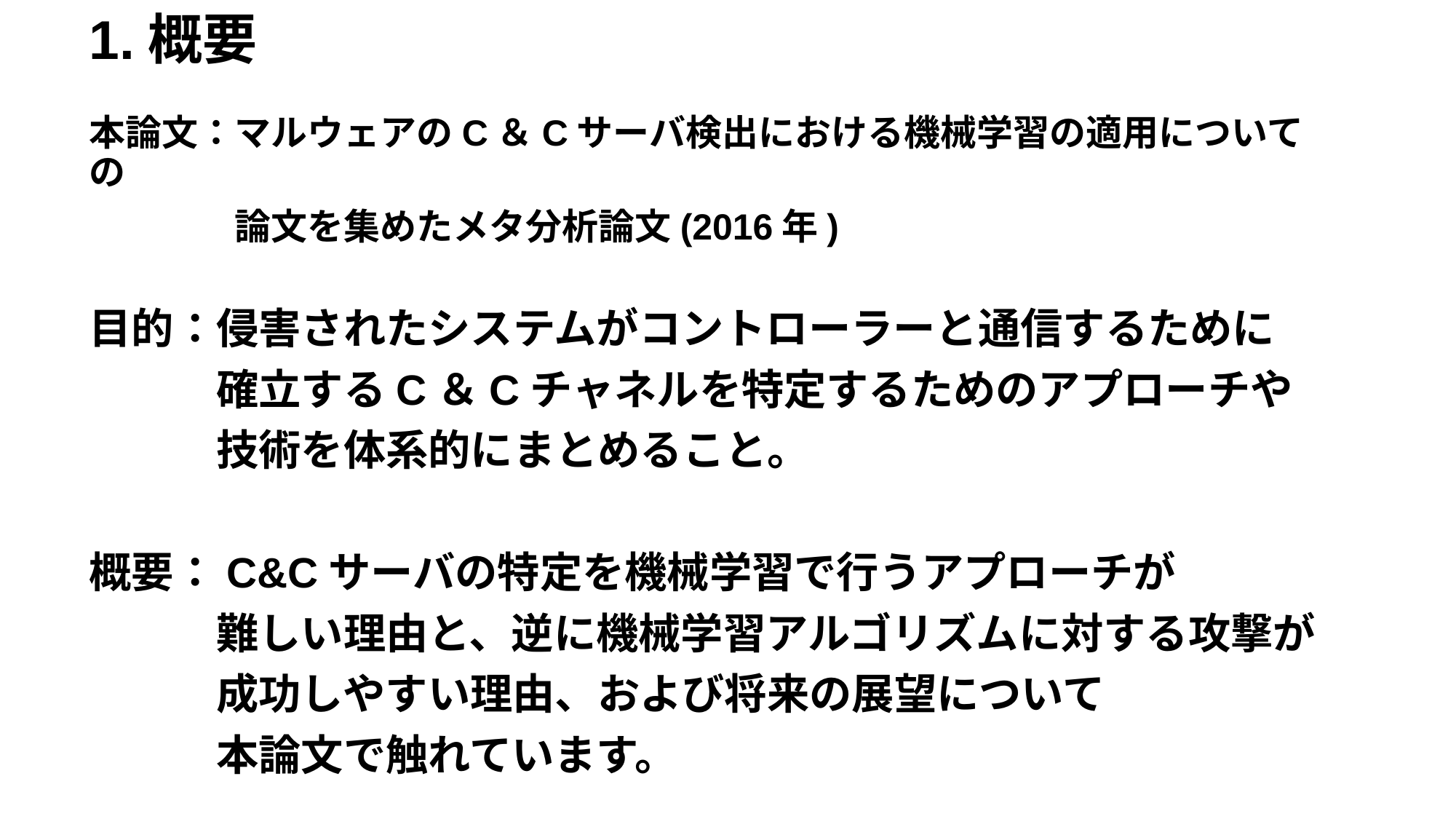

# 1.概要
本論文：マルウェアのC＆Cサーバ検出における機械学習の適用についての
　　　　論文を集めたメタ分析論文(2016年)

目的：侵害されたシステムがコントローラーと通信するために
　　　確立するC＆Cチャネルを特定するためのアプローチや
　　　技術を体系的にまとめること。

概要：C&Cサーバの特定を機械学習で行うアプローチが
　　　難しい理由と、逆に機械学習アルゴリズムに対する攻撃が
　　　成功しやすい理由、および将来の展望について
　　　本論文で触れています。